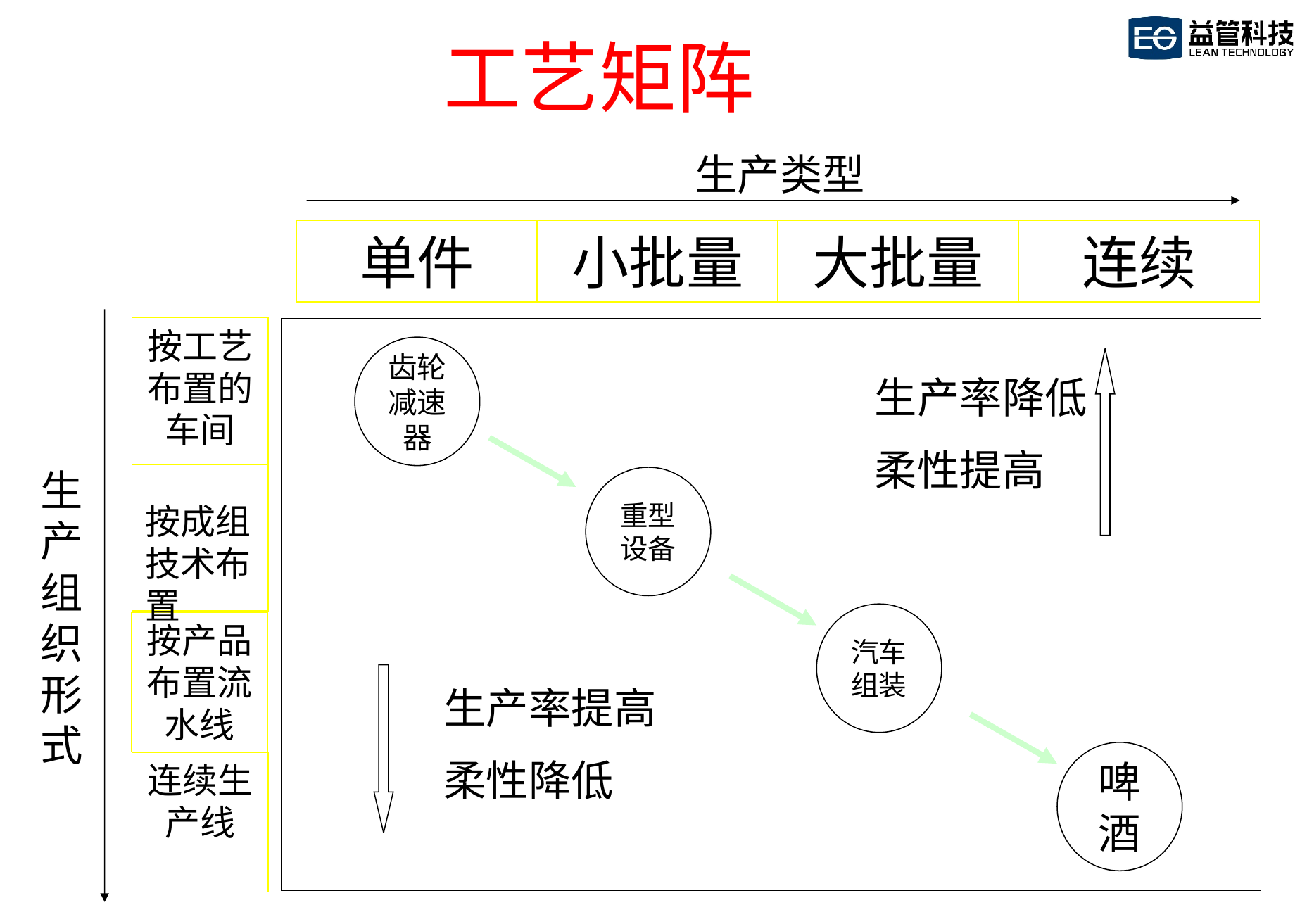

# 工艺矩阵
生产类型

单件
小批量
大批量
连续

按工艺布置的车间

齿轮减速器
生产率降低
柔性提高

生产组织形式

重型设备

汽车组装
按产品布置流水线

生产率提高
柔性降低

啤酒
连续生产线
按成组技术布置